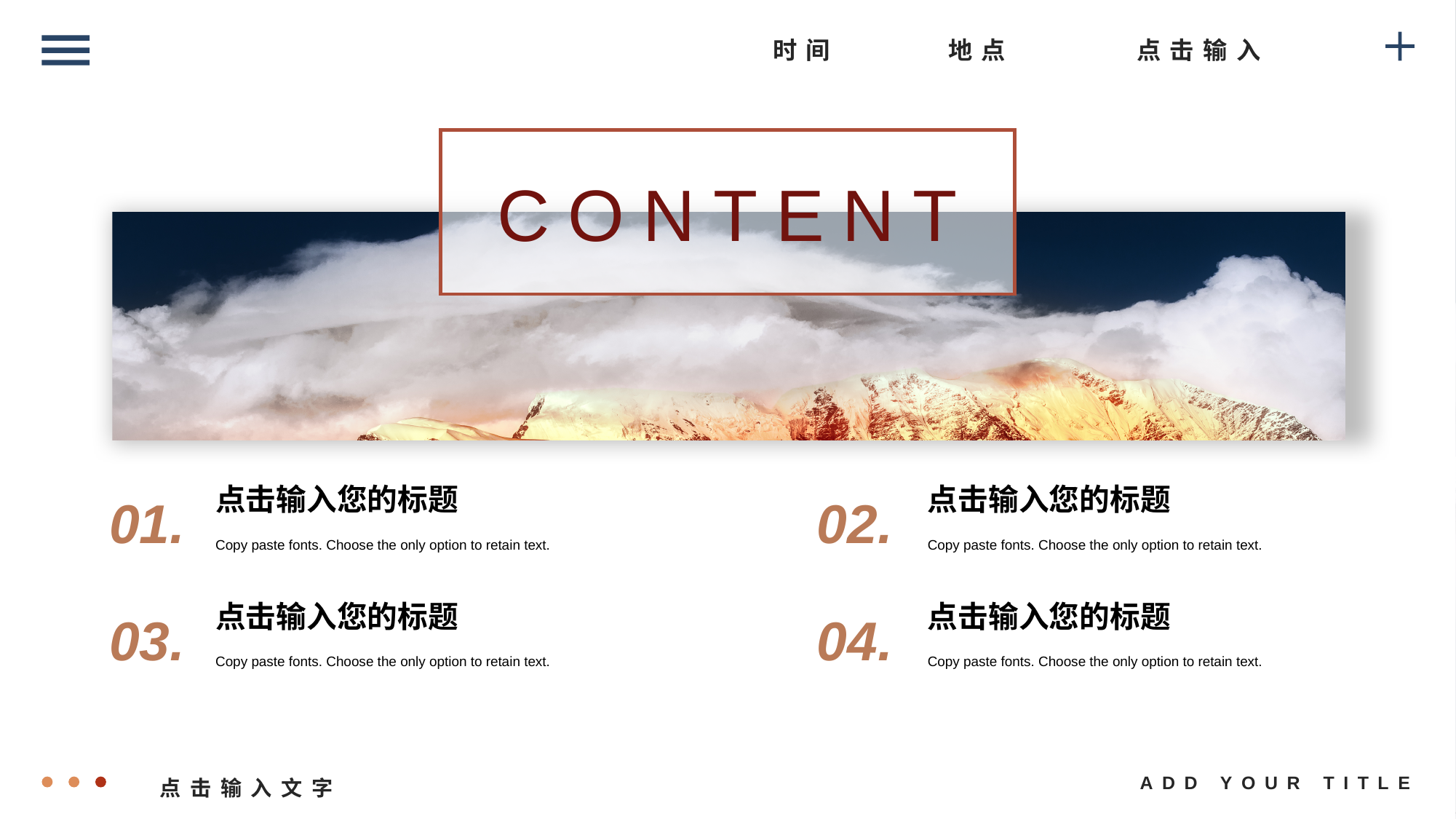

时间
地点
点击输入

点击输入文字
ADD YOUR TITLE

CONTENT

点击输入您的标题
01.
Copy paste fonts. Choose the only option to retain text.
点击输入您的标题
02.
Copy paste fonts. Choose the only option to retain text.
点击输入您的标题
03.
Copy paste fonts. Choose the only option to retain text.
点击输入您的标题
04.
Copy paste fonts. Choose the only option to retain text.